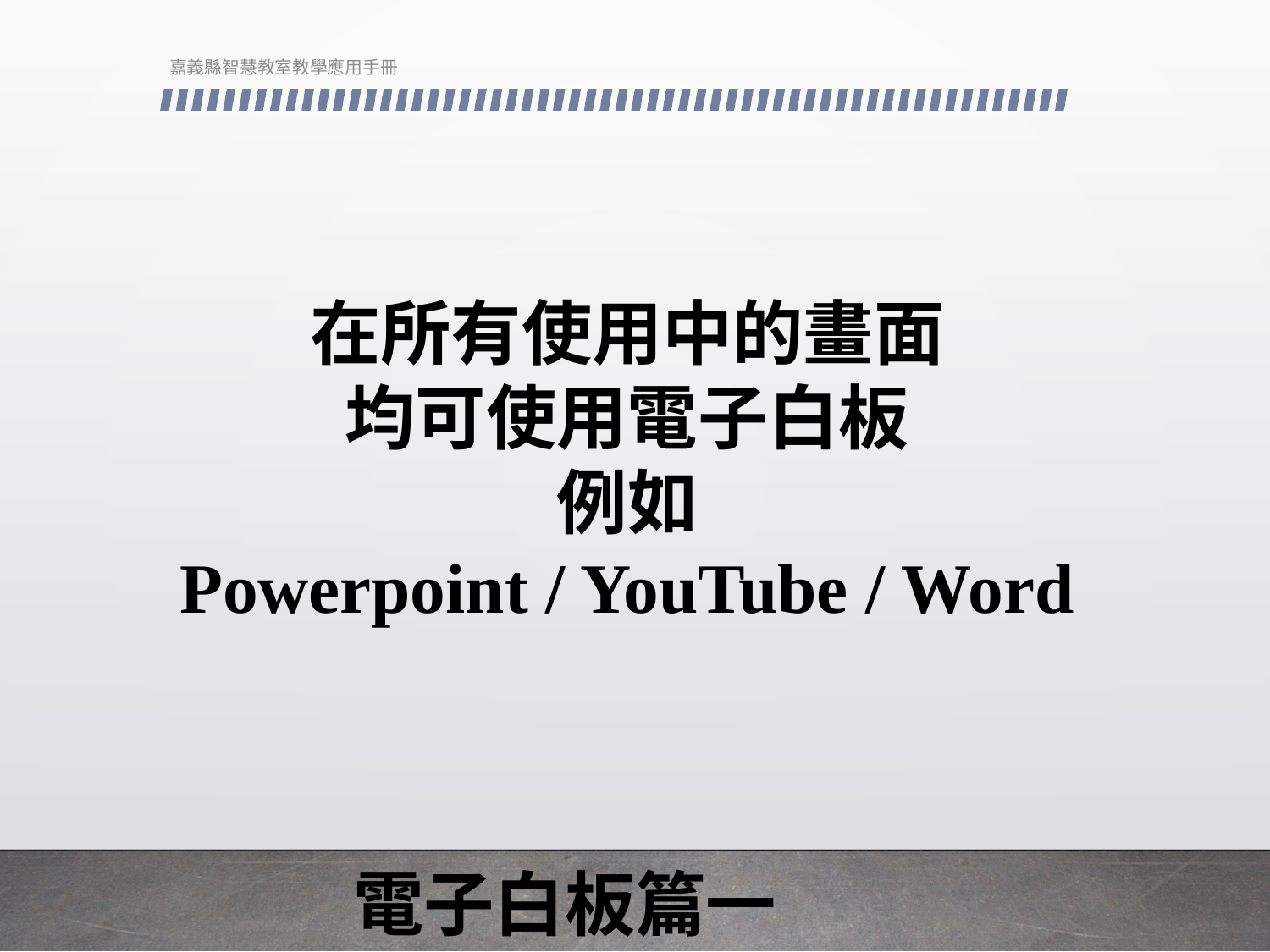

嘉義縣智慧教室教學應用手冊
在所有使用中的畫面
均可使用電子白板
例如
Powerpoint / YouTube / Word
電子白板篇一